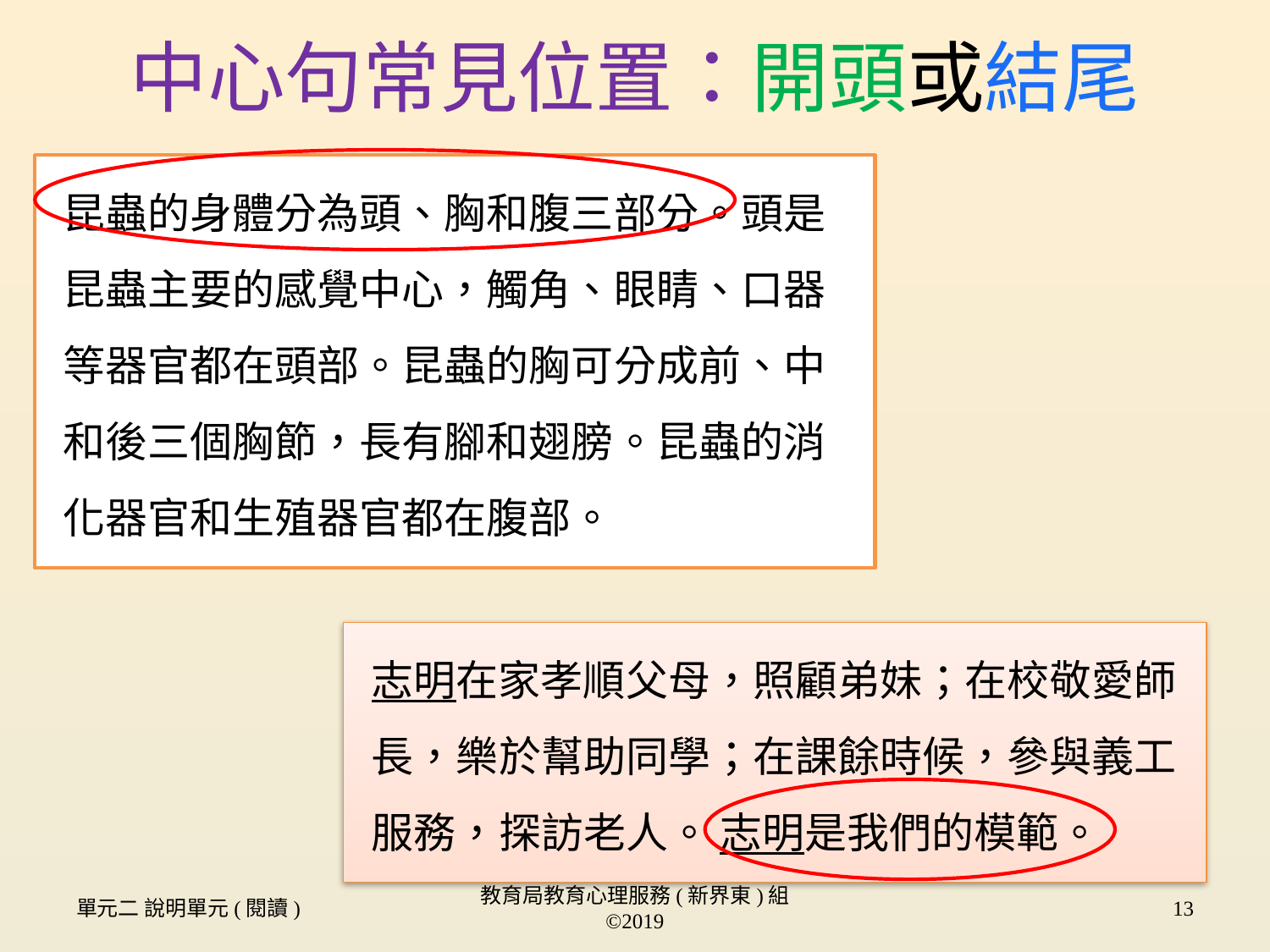

# 中心句常見位置：開頭或結尾

昆蟲的身體分為頭、胸和腹三部分。頭是昆蟲主要的感覺中心，觸角、眼睛、口器等器官都在頭部。昆蟲的胸可分成前、中和後三個胸節，長有腳和翅膀。昆蟲的消化器官和生殖器官都在腹部。
志明在家孝順父母，照顧弟妹；在校敬愛師長，樂於幫助同學；在課餘時候，參與義工服務，探訪老人。 志明是我們的模範。

單元二 說明單元(閱讀)
教育局教育心理服務(新界東)組 ©2019
13